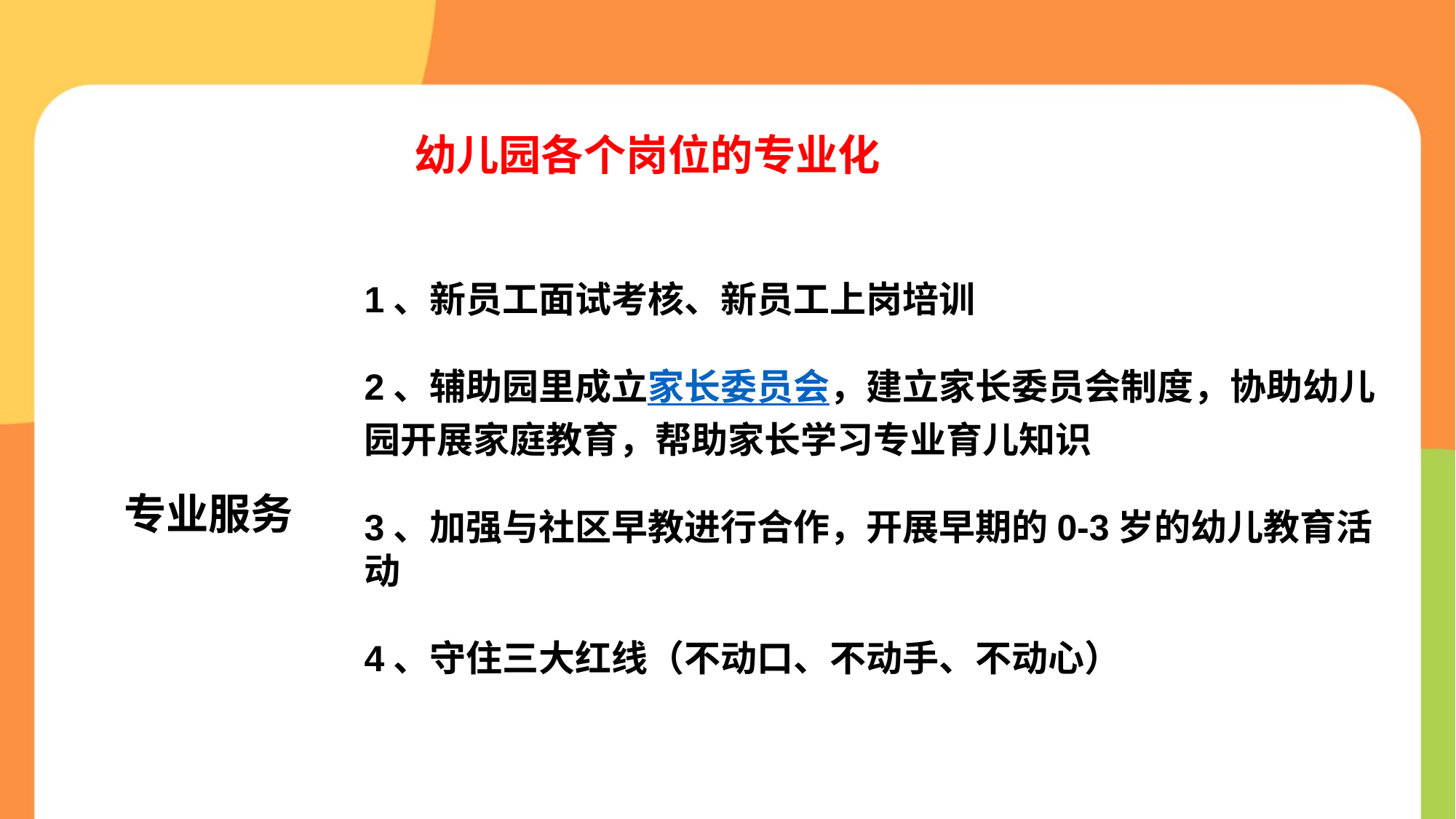

幼儿园各个岗位的专业化
# 专业服务
1、新员工面试考核、新员工上岗培训

2、辅助园里成立家长委员会，建立家长委员会制度，协助幼儿园开展家庭教育，帮助家长学习专业育儿知识

3、加强与社区早教进行合作，开展早期的0-3岁的幼儿教育活动

4、守住三大红线（不动口、不动手、不动心）